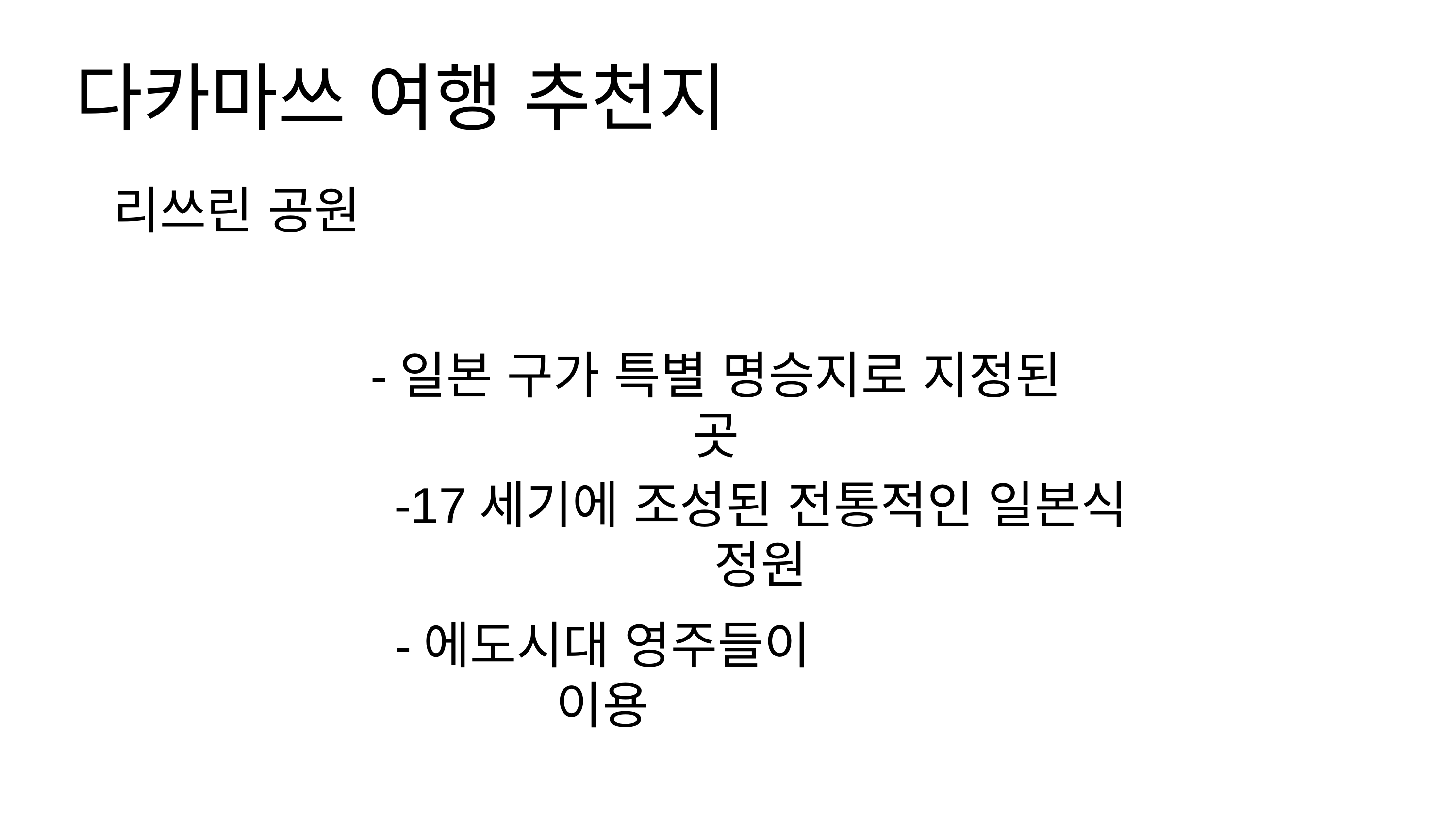

다카마쓰 여행 추천지
리쓰린 공원
-일본 구가 특별 명승지로 지정된 곳
-17세기에 조성된 전통적인 일본식 정원
-에도시대 영주들이 이용